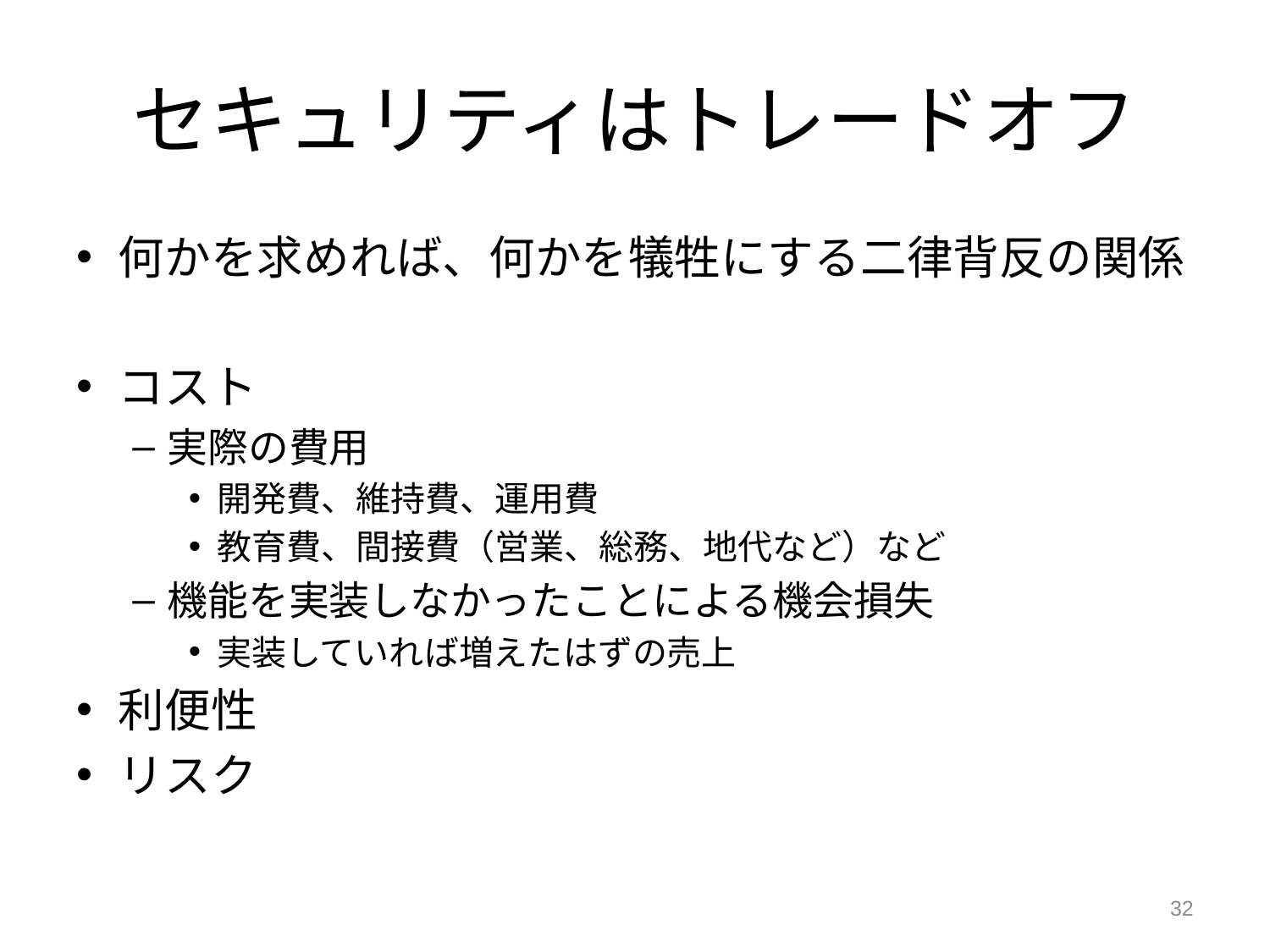

# セキュリティはトレードオフ
何かを求めれば、何かを犠牲にする二律背反の関係

コスト
実際の費用
開発費、維持費、運用費
教育費、間接費（営業、総務、地代など）など
機能を実装しなかったことによる機会損失
実装していれば増えたはずの売上
利便性
リスク
32